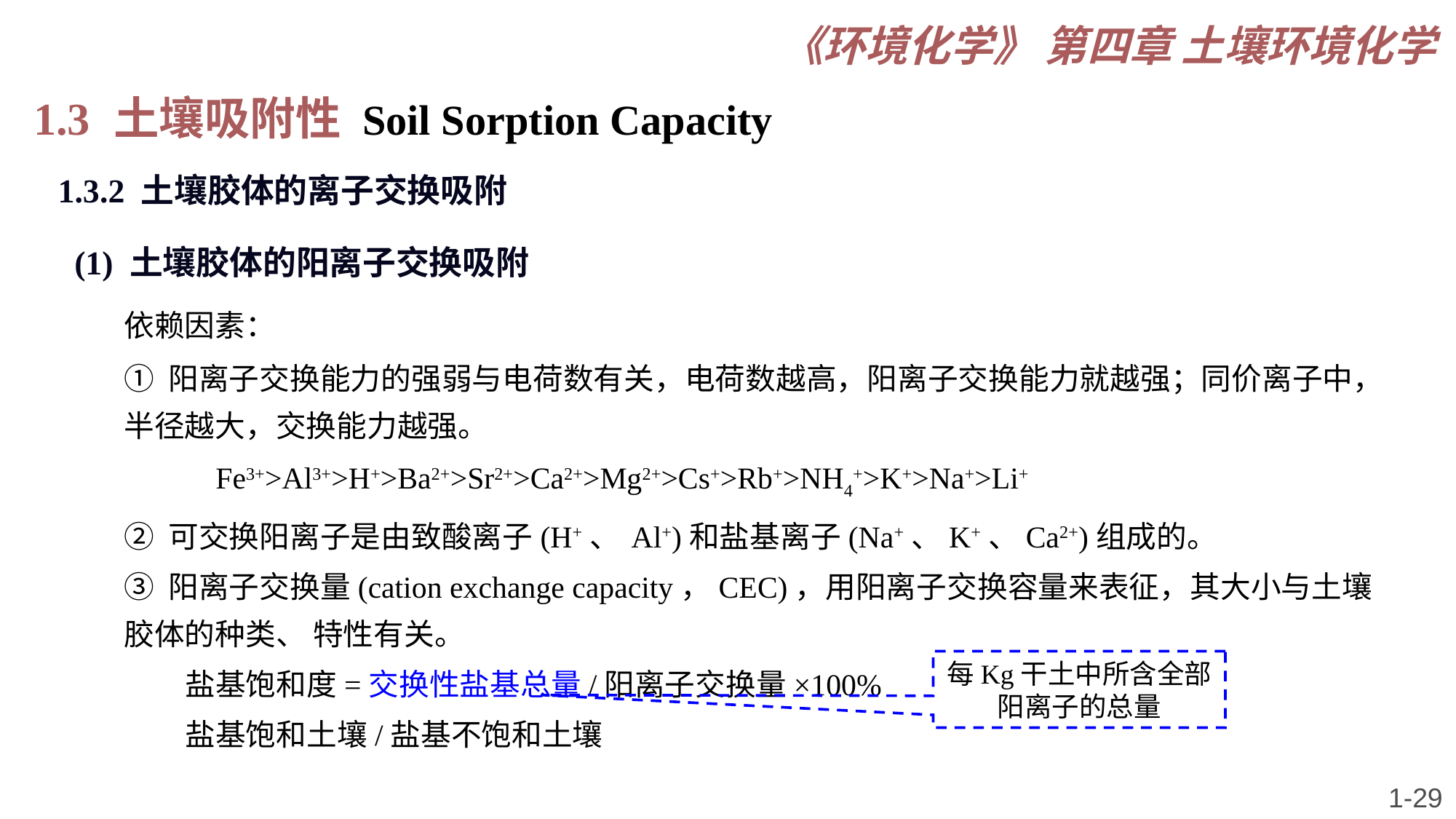

《环境化学》 第四章 土壤环境化学
1.3 土壤吸附性 Soil Sorption Capacity
1.3.2 土壤胶体的离子交换吸附
(1) 土壤胶体的阳离子交换吸附

依赖因素：
① 阳离子交换能力的强弱与电荷数有关，电荷数越高，阳离子交换能力就越强；同价离子中，半径越大，交换能力越强。
            Fe3+>Al3+>H+>Ba2+>Sr2+>Ca2+>Mg2+>Cs+>Rb+>NH4+>K+>Na+>Li+
② 可交换阳离子是由致酸离子(H+、 Al+)和盐基离子(Na+、K+、Ca2+)组成的。
③ 阳离子交换量(cation exchange capacity，CEC)，用阳离子交换容量来表征，其大小与土壤胶体的种类、 特性有关。
        盐基饱和度=交换性盐基总量/阳离子交换量×100%
        盐基饱和土壤/盐基不饱和土壤
每Kg干土中所含全部阳离子的总量
1-29